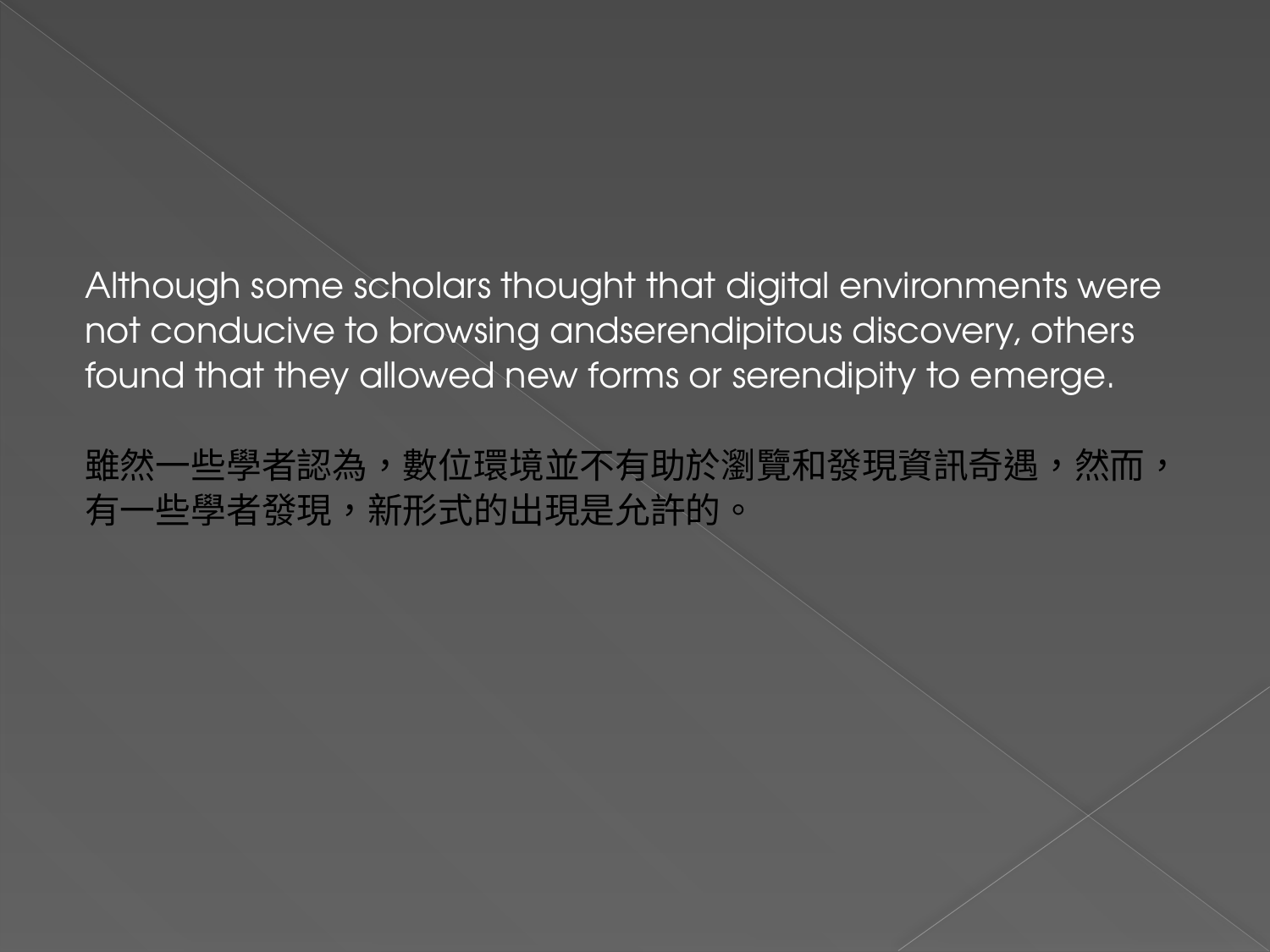

#
Although some scholars thought that digital environments were
not conducive to browsing andserendipitous discovery, others
found that they allowed new forms or serendipity to emerge.

雖然一些學者認為，數位環境並不有助於瀏覽和發現資訊奇遇，然而，
有一些學者發現，新形式的出現是允許的。